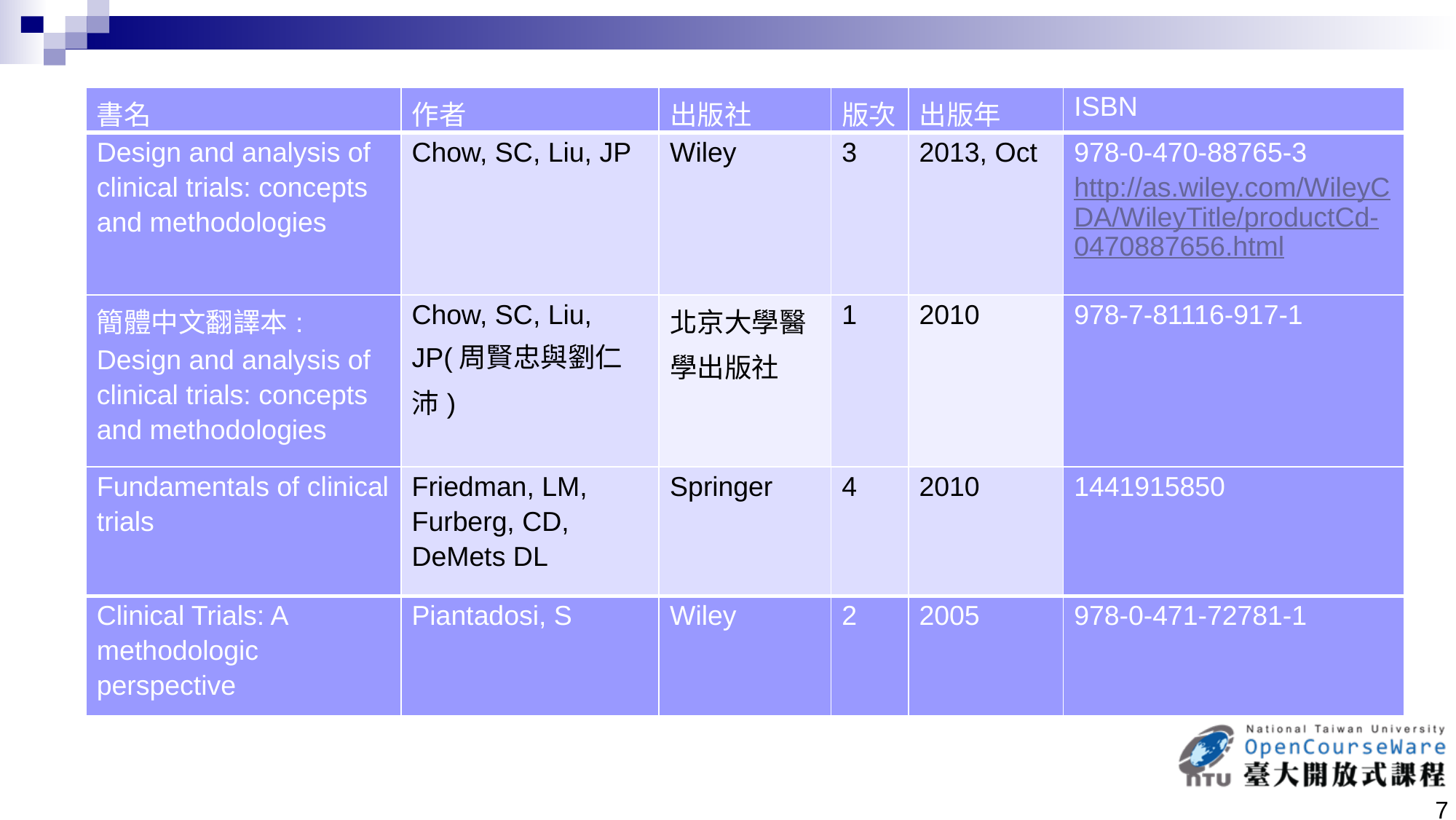

| 書名 | 作者 | 出版社 | 版次 | 出版年 | ISBN |
| --- | --- | --- | --- | --- | --- |
| Design and analysis of clinical trials: concepts and methodologies | Chow, SC, Liu, JP | Wiley | 3 | 2013, Oct | 978-0-470-88765-3 http://as.wiley.com/WileyCDA/WileyTitle/productCd-0470887656.html |
| 簡體中文翻譯本: Design and analysis of clinical trials: concepts and methodologies | Chow, SC, Liu, JP(周賢忠與劉仁沛) | 北京大學醫學出版社 | 1 | 2010 | 978-7-81116-917-1 |
| Fundamentals of clinical trials | Friedman, LM, Furberg, CD, DeMets DL | Springer | 4 | 2010 | 1441915850 |
| Clinical Trials: A methodologic perspective | Piantadosi, S | Wiley | 2 | 2005 | 978-0-471-72781-1 |
7